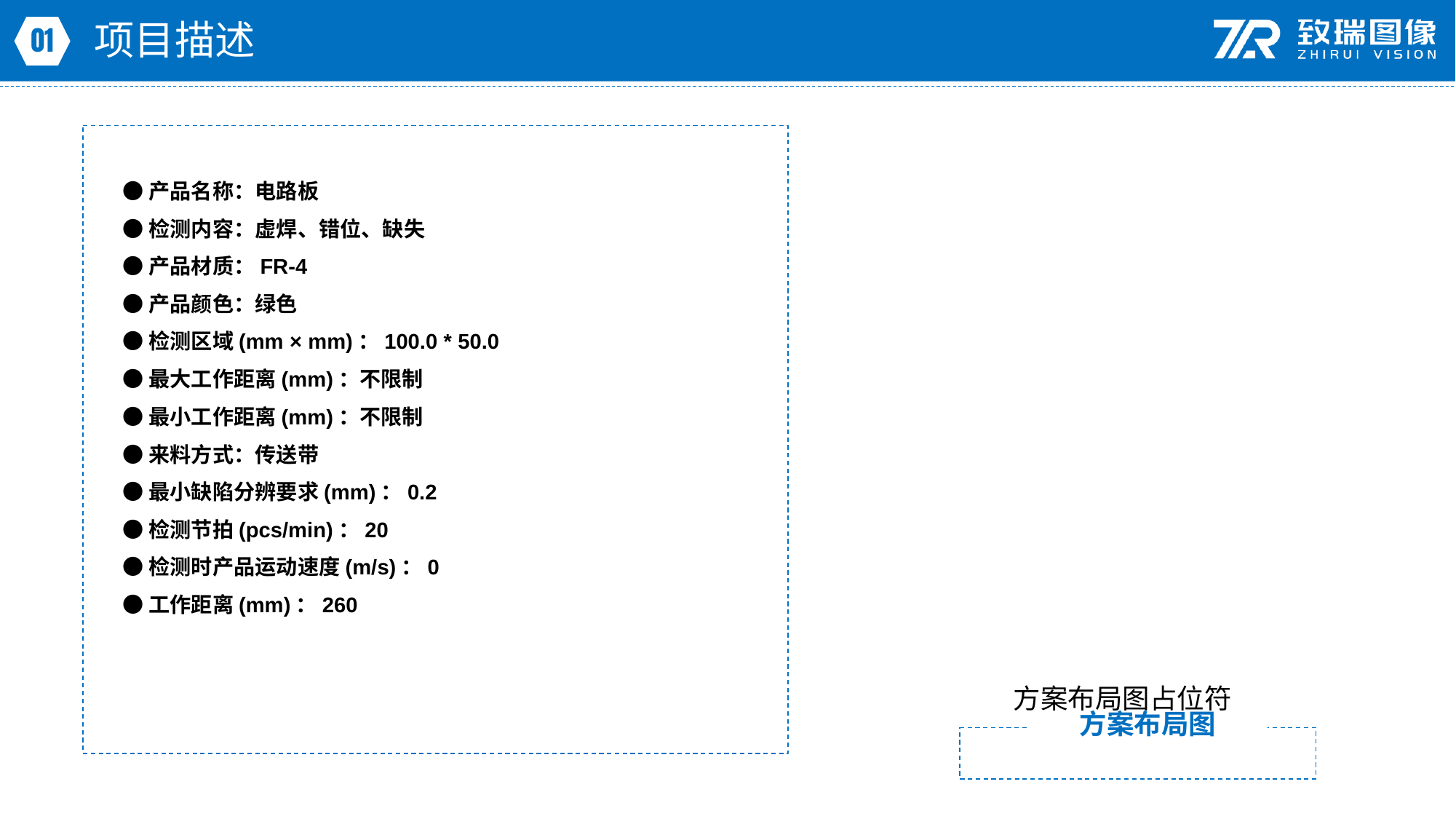

项目描述
01

●产品名称：电路板
●检测内容：虚焊、错位、缺失
●产品材质：FR-4
●产品颜色：绿色
●检测区域(mm × mm)：100.0 * 50.0
●最大工作距离(mm)：不限制
●最小工作距离(mm)：不限制
●来料方式：传送带
●最小缺陷分辨要求(mm)：0.2
●检测节拍(pcs/min)：20
●检测时产品运动速度(m/s)：0
●工作距离(mm)：260
方案布局图占位符
方案布局图